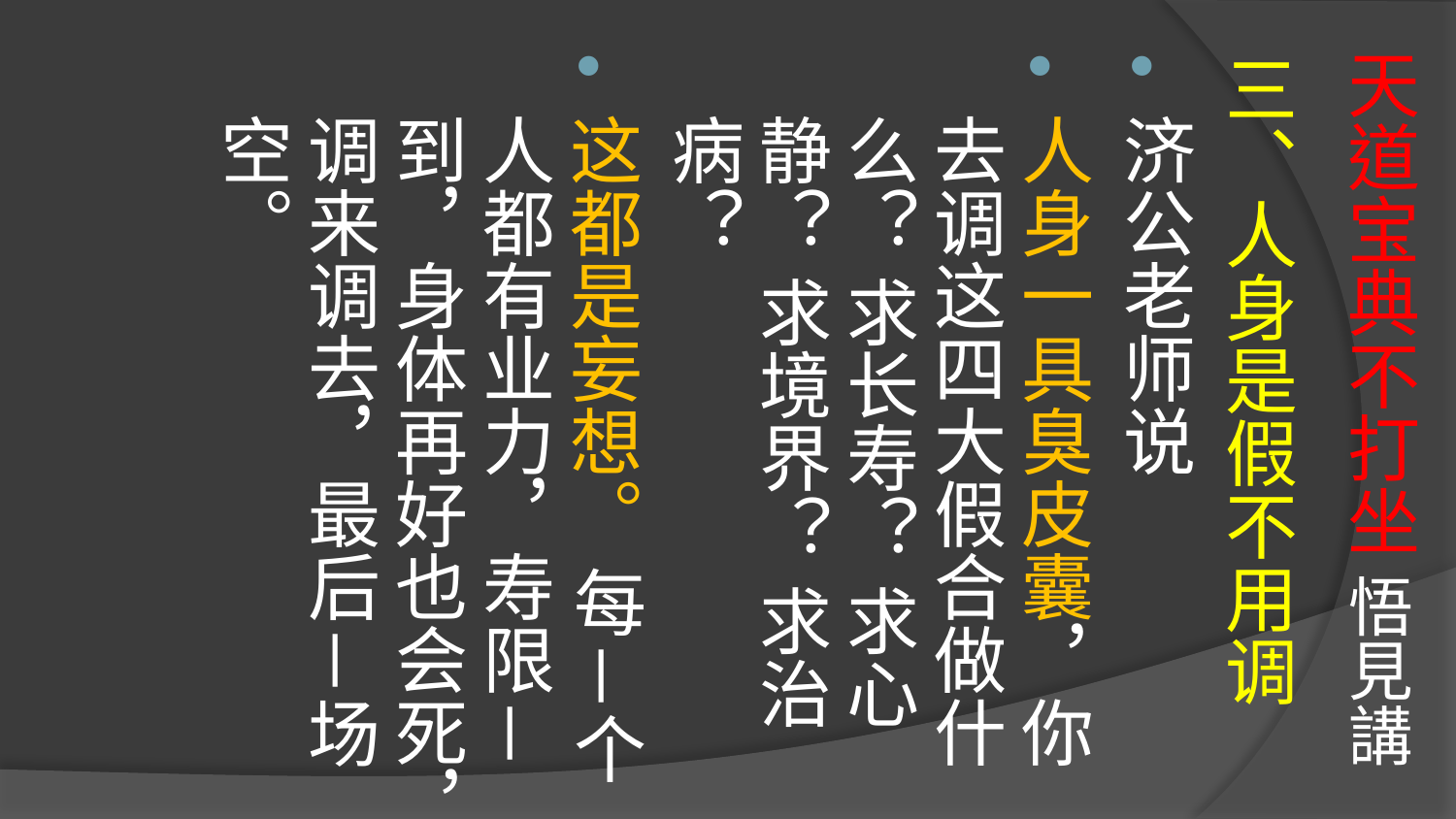

# 天道宝典不打坐 悟見講
三、人身是假不用调
济公老师说
人身一具臭皮囊，你去调这四大假合做什么？ 求长寿？ 求心静？ 求境界？ 求治病？
这都是妄想。 每－个人都有业力，寿限－到，身体再好也会死，调来调去，最后－场空。